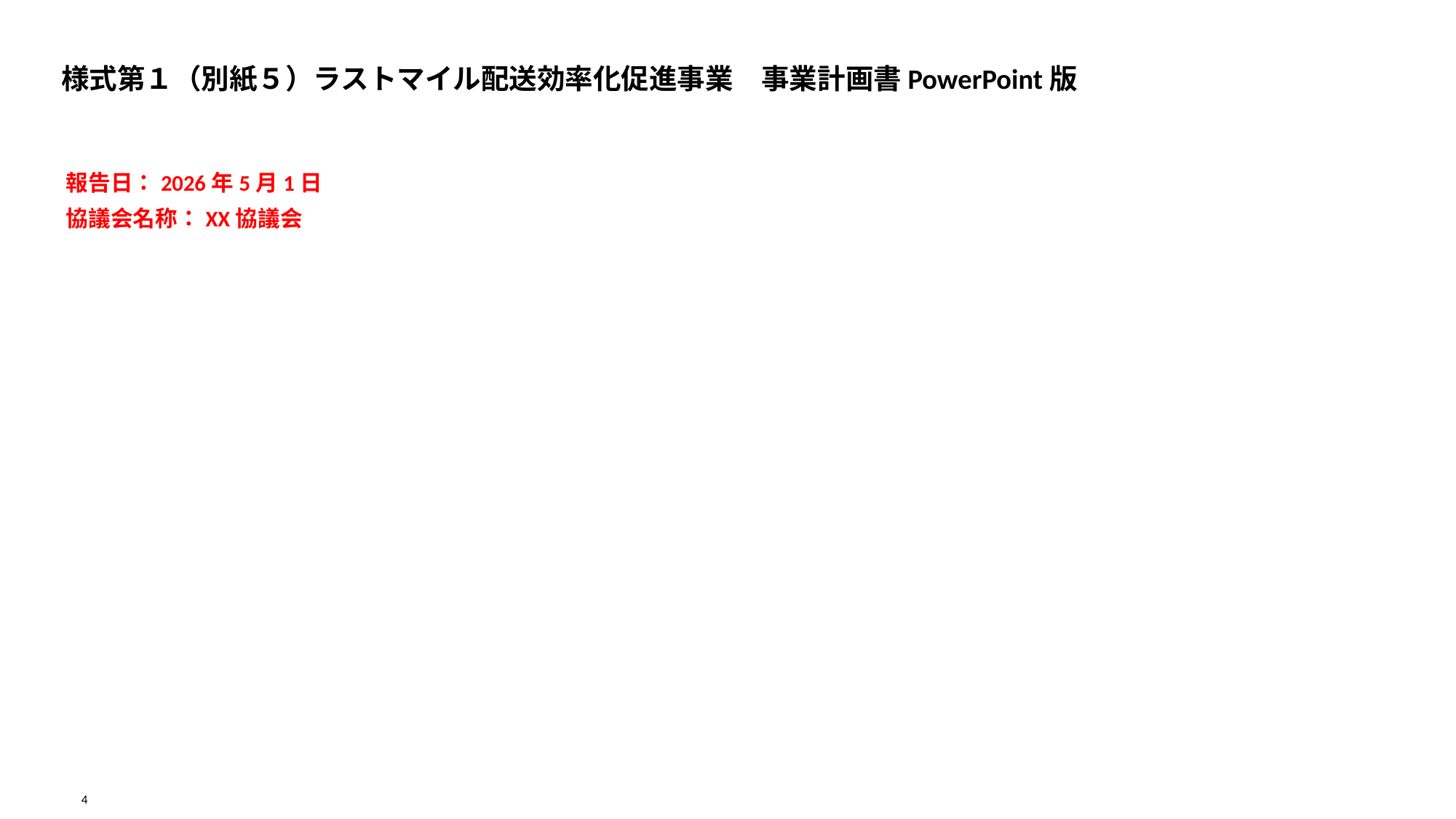

# 様式第１（別紙５）ラストマイル配送効率化促進事業　事業計画書PowerPoint版
報告日：2026年5月1日
協議会名称：XX協議会
4